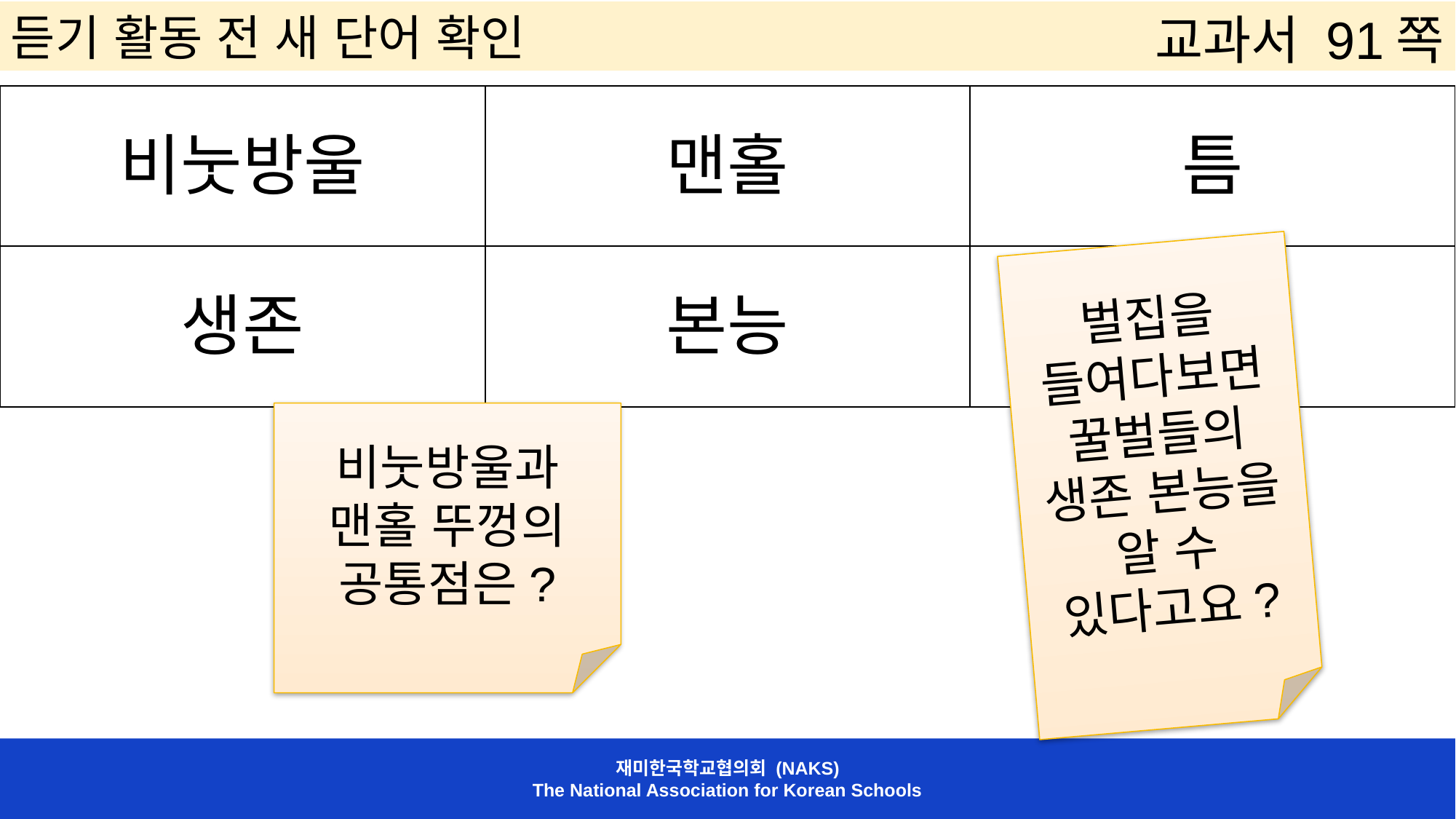

듣기 활동 전 새 단어 확인
교과서 91쪽
| 비눗방울 | 맨홀 | 틈 |
| --- | --- | --- |
| 생존 | 본능 |  |
벌집을 들여다보면 꿀벌들의 생존 본능을 알 수 있다고요?
비눗방울과 맨홀 뚜껑의 공통점은?
재미한국학교협의회 (NAKS)
The National Association for Korean Schools